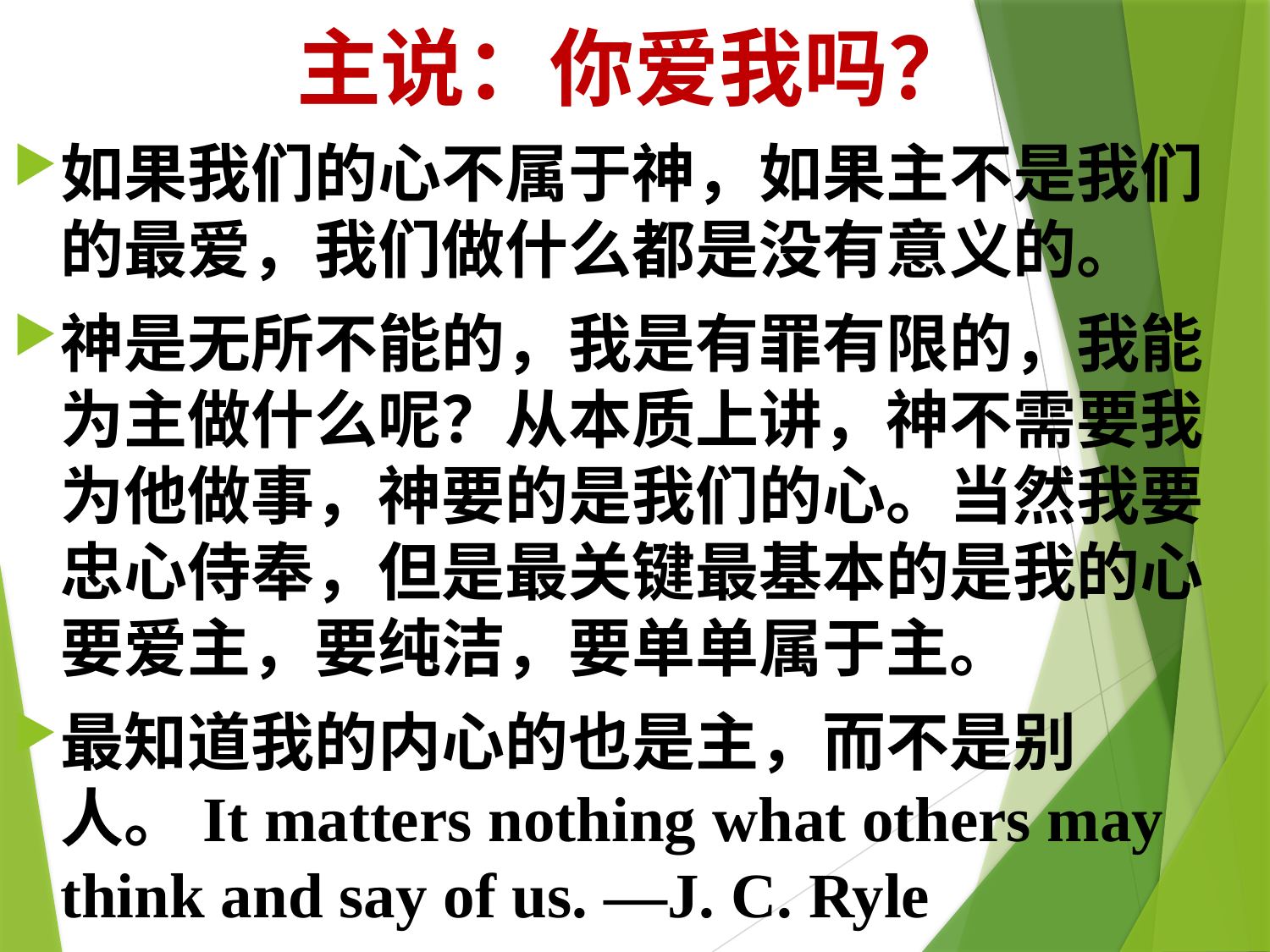

# 主说：你爱我吗？
如果我们的心不属于神，如果主不是我们的最爱，我们做什么都是没有意义的。
神是无所不能的，我是有罪有限的，我能为主做什么呢？从本质上讲，神不需要我为他做事，神要的是我们的心。当然我要忠心侍奉，但是最关键最基本的是我的心要爱主，要纯洁，要单单属于主。
最知道我的内心的也是主，而不是别人。It matters nothing what others may think and say of us. —J. C. Ryle